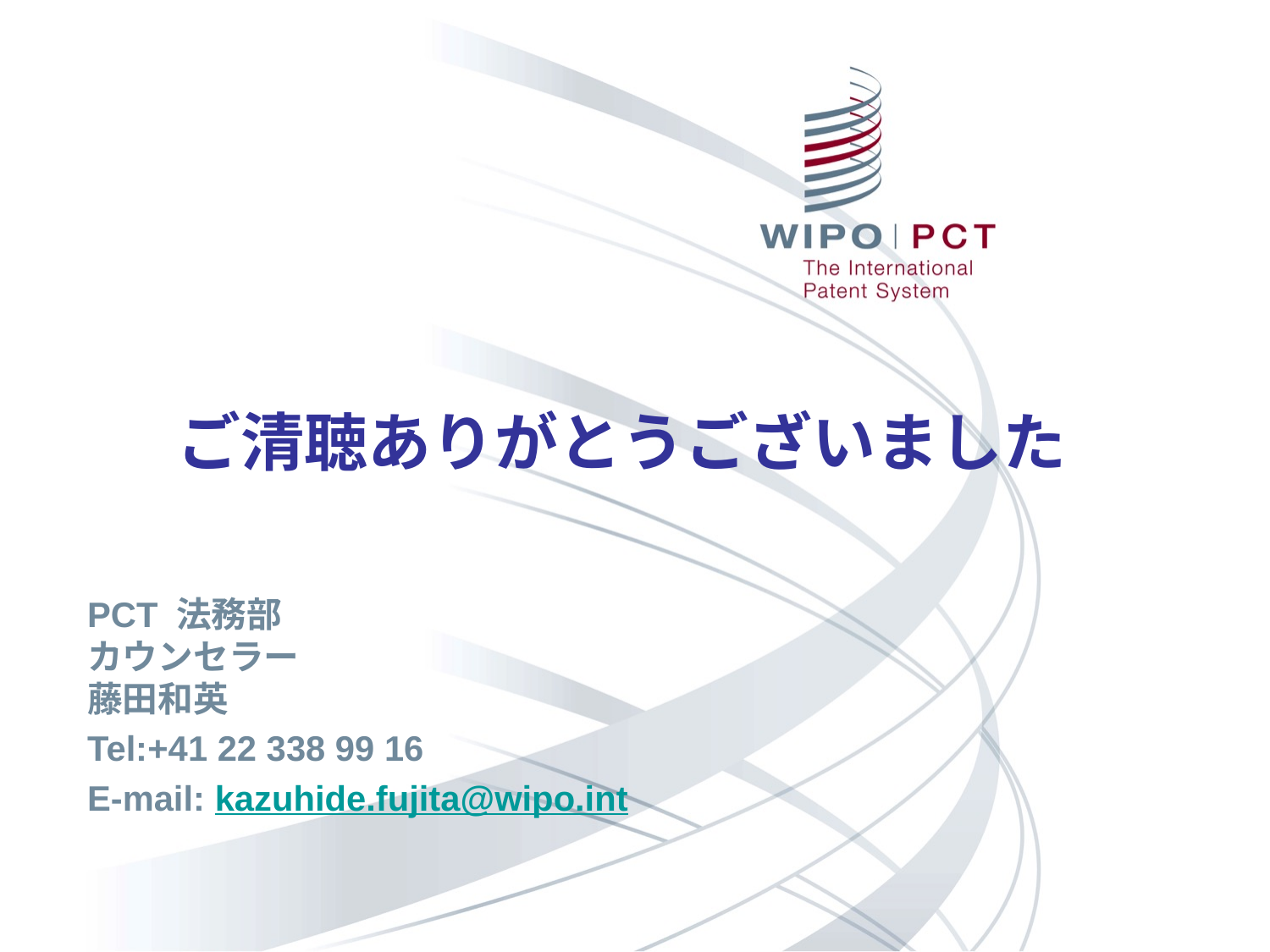

ご清聴ありがとうございました
PCT 法務部
カウンセラー
藤田和英
Tel:+41 22 338 99 16
E-mail: kazuhide.fujita@wipo.int